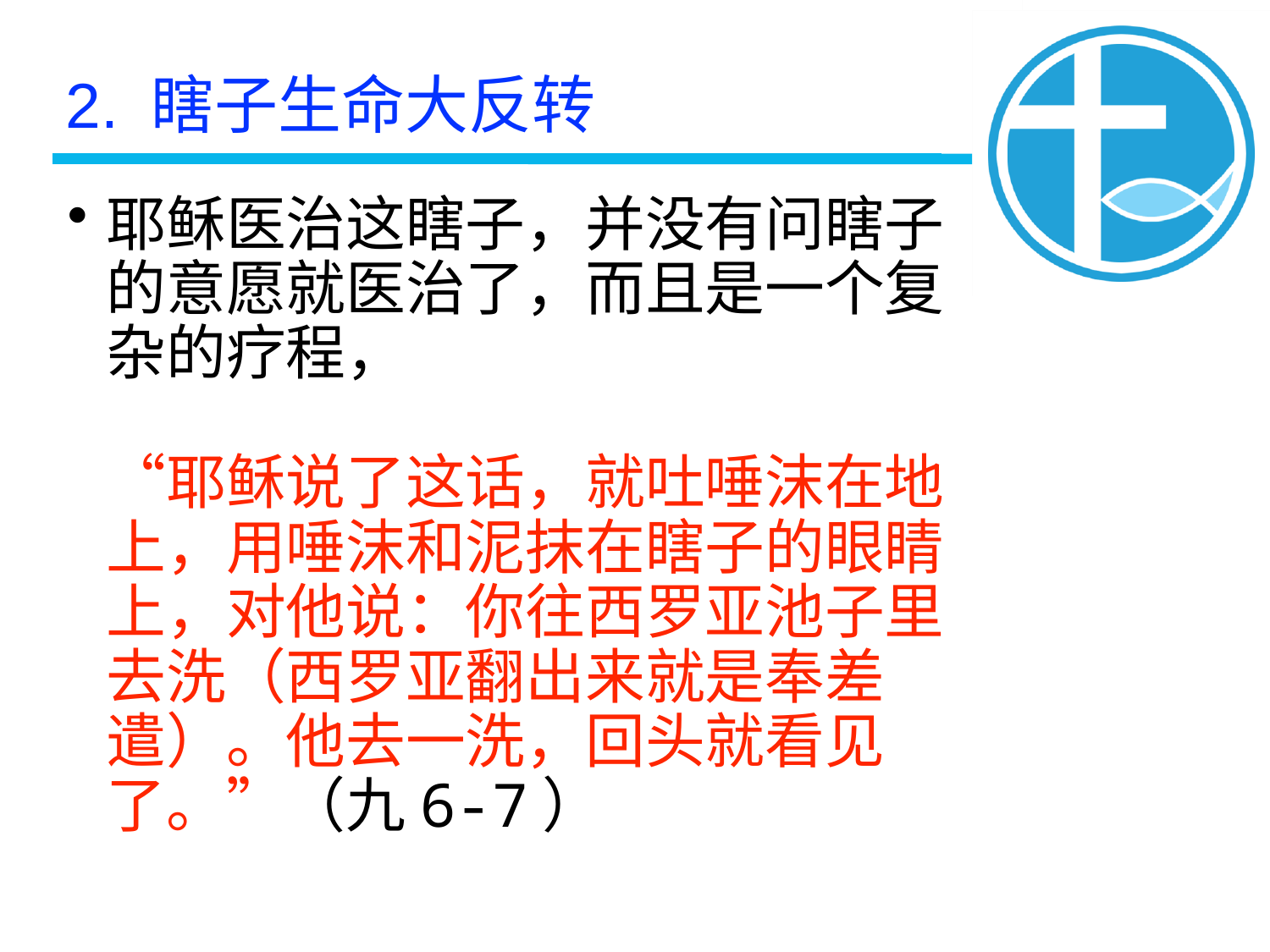

2. 瞎子生命大反转
耶稣医治这瞎子，并没有问瞎子的意愿就医治了，而且是一个复杂的疗程，
“耶稣说了这话，就吐唾沫在地上，用唾沫和泥抹在瞎子的眼睛上，对他说：你往西罗亚池子里去洗（西罗亚翻出来就是奉差遣）。他去一洗，回头就看见了。”（九6-7）